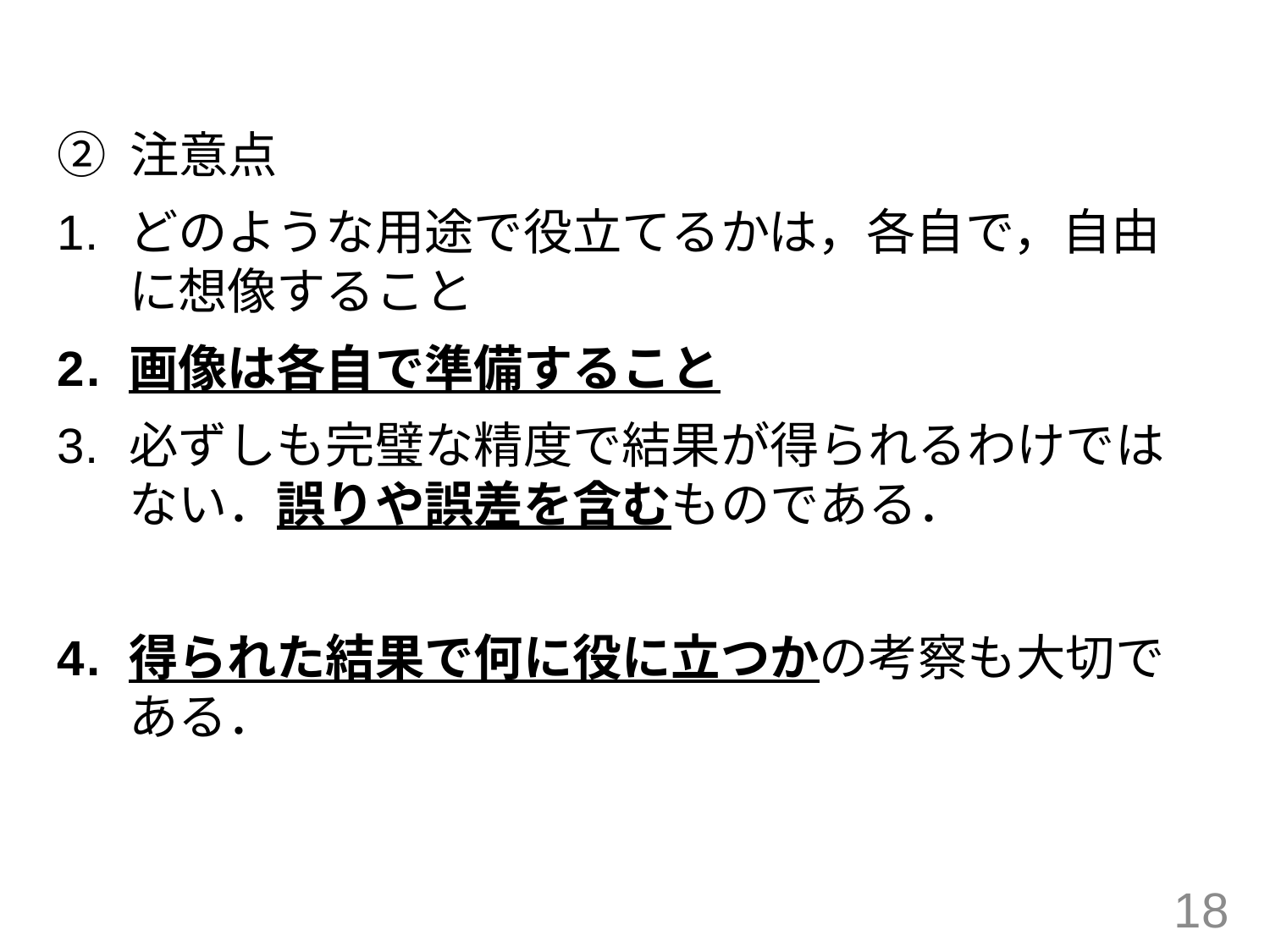

#
② 注意点
どのような用途で役立てるかは，各自で，自由に想像すること
画像は各自で準備すること
必ずしも完璧な精度で結果が得られるわけではない．誤りや誤差を含むものである．

得られた結果で何に役に立つかの考察も大切である．
18